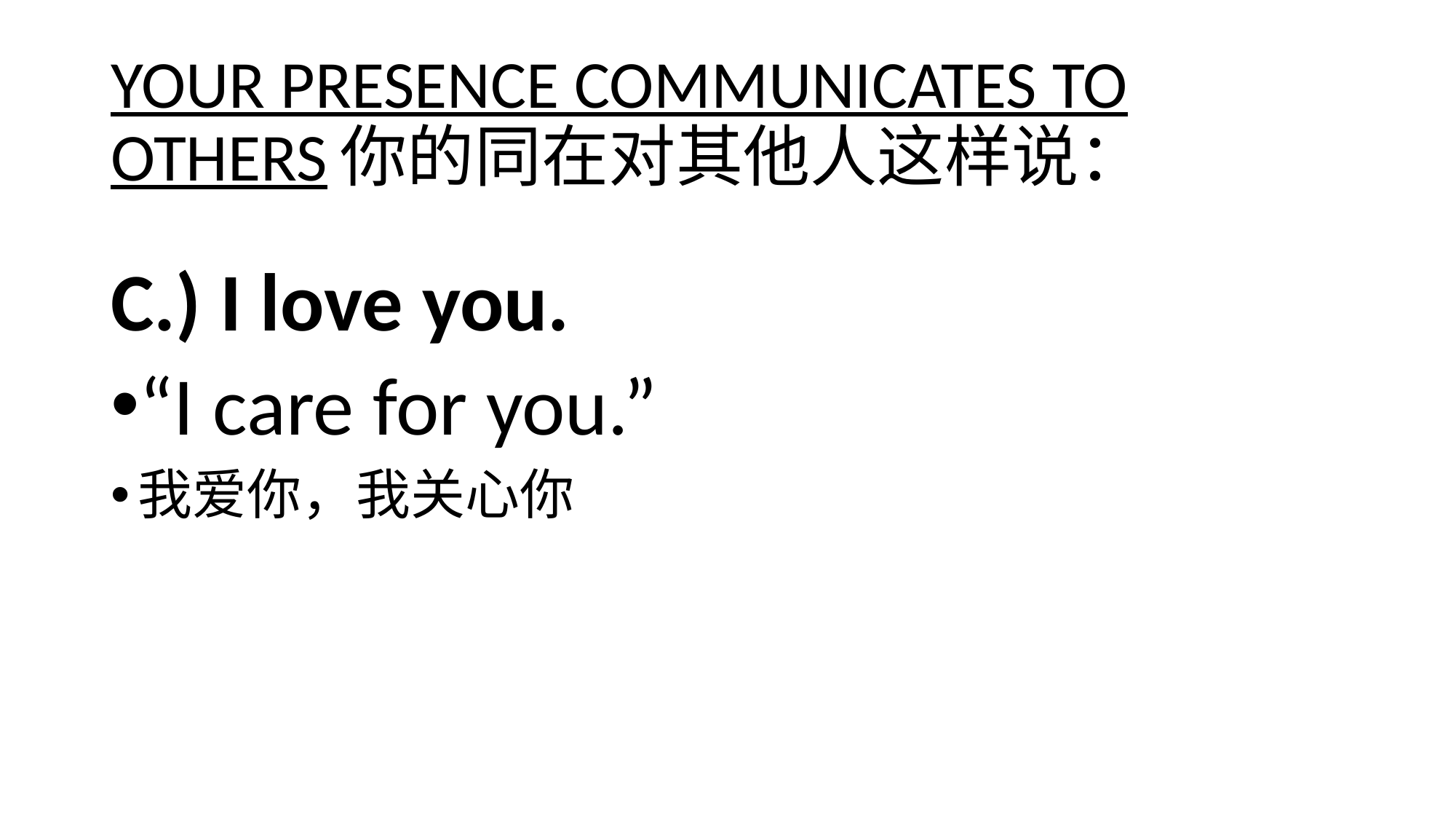

# YOUR PRESENCE COMMUNICATES TO OTHERS你的同在对其他人这样说：
C.) I love you.
“I care for you.”
我爱你，我关心你